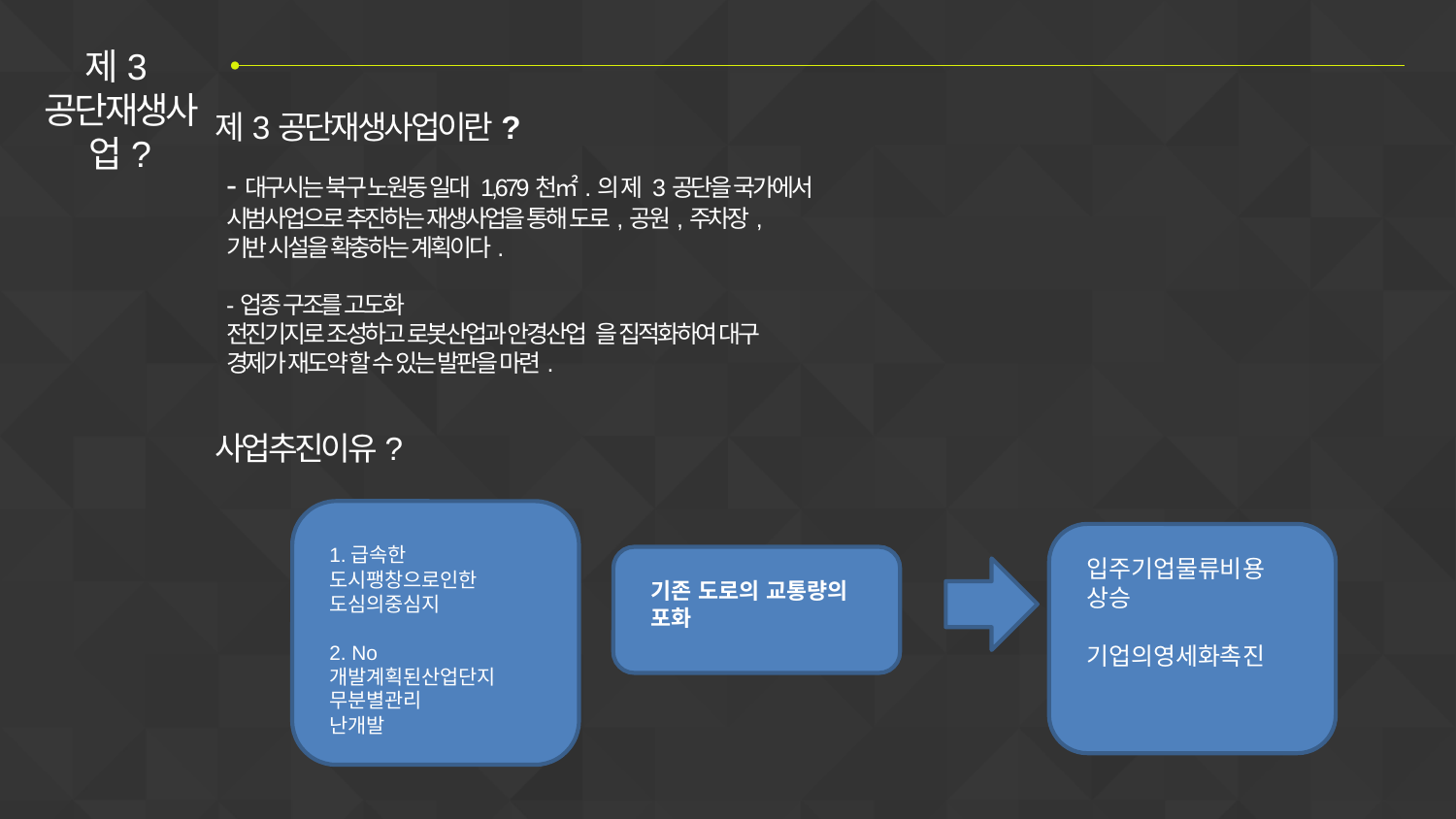

제3공단재생사업?
제3공단재생사업이란?
-대구시는 북구 노원동 일대 1,679천㎡.의 제 3공단을 국가에서 시범사업으로 추진하는 재생사업을 통해 도로,공원,주차장,
기반 시설을 확충하는 계획이다.

-업종 구조를 고도화
전진기지로 조성하고 로봇산업과 안경산업   을 집적화하여 대구 경제가 재도약 할 수 있는 발판을 마련.
사업추진이유?

1.급속한 도시팽창으로인한 도심의중심지

2. No개발계획된산업단지
무분별관리
난개발

입주기업물류비용상승

기업의영세화촉진

기존 도로의 교통량의 포화